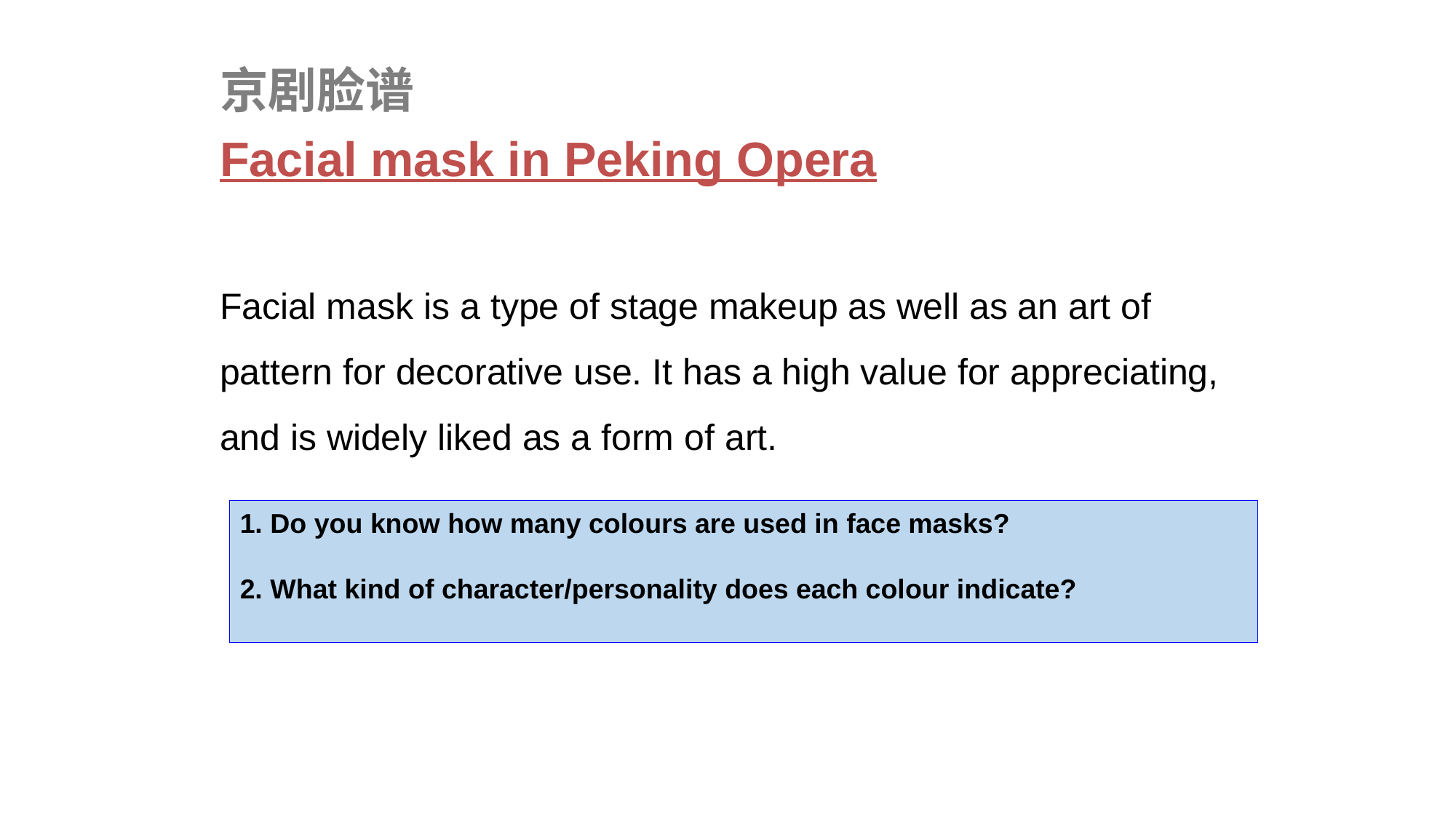

京剧脸谱
Facial mask in Peking Opera

Facial mask is a type of stage makeup as well as an art of pattern for decorative use. It has a high value for appreciating, and is widely liked as a form of art.
1. Do you know how many colours are used in face masks?

2. What kind of character/personality does each colour indicate?